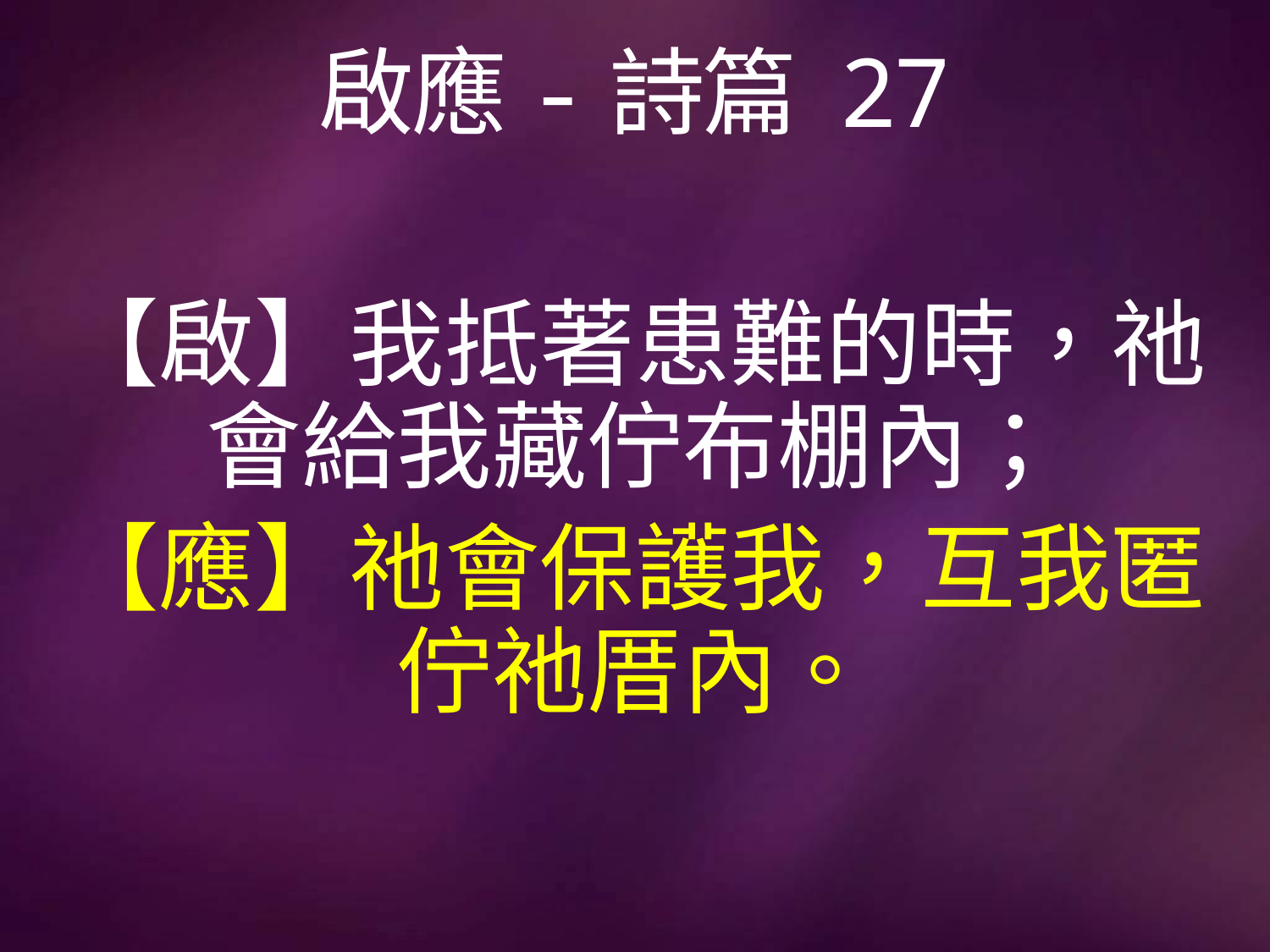

# 啟應-詩篇 27
【啟】我抵著患難的時，祂會給我藏佇布棚內；
【應】祂會保護我，互我匿佇祂厝內。